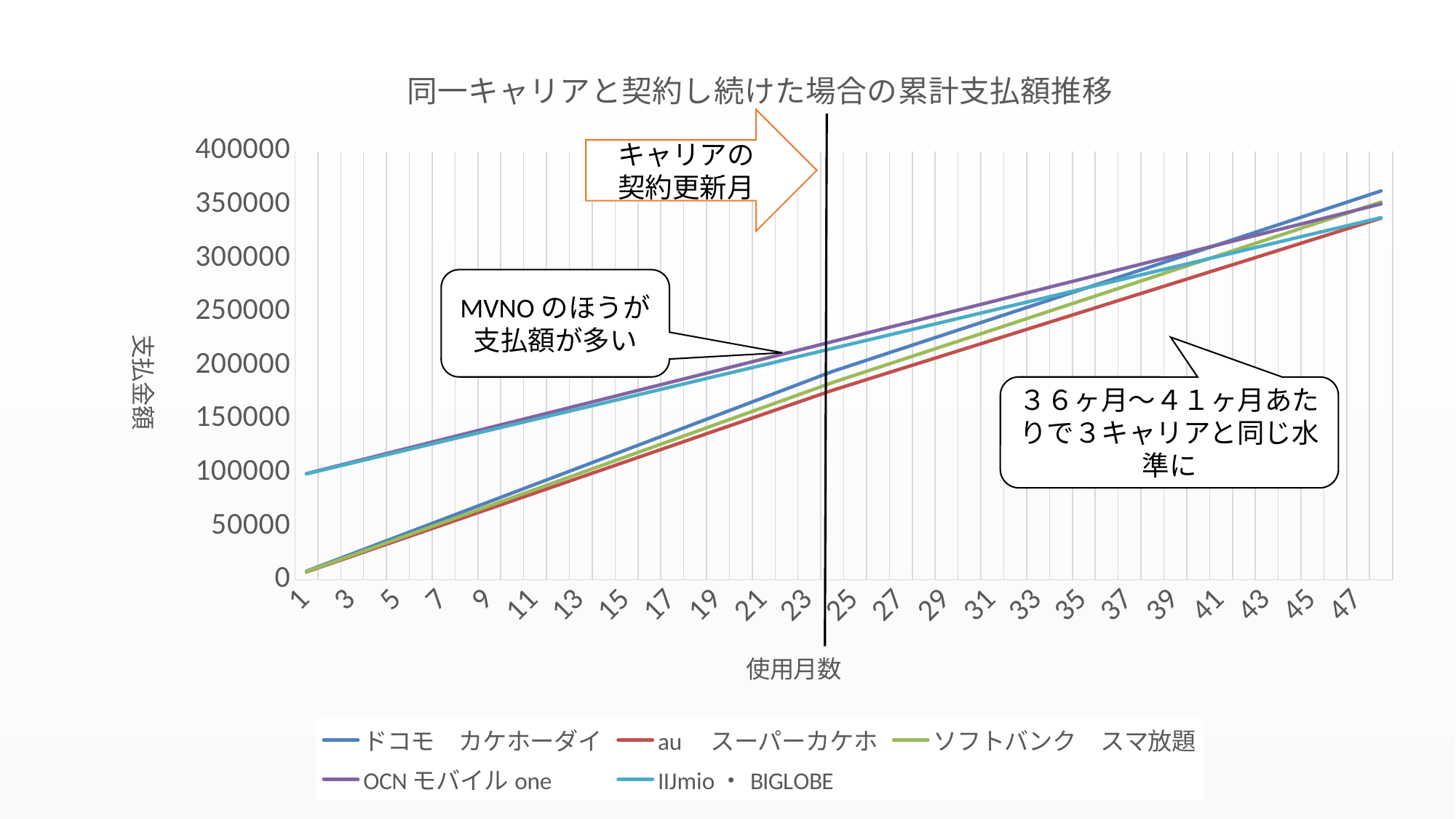

### Chart: 同一キャリアと契約し続けた場合の累計支払額推移

| Category | ドコモ　カケホーダイ | au　スーパーカケホ | ソフトバンク　スマ放題 | OCNモバイルone | IIJmio・BIGLOBE |
|---|---|---|---|---|---|
| 1 | 8100.0 | 7366.0 | 7668.0 | 99098.0 | 98832.0 |
| 2 | 16200.0 | 14732.0 | 15336.0 | 104452.0 | 103920.0 |
| 3 | 24300.0 | 22098.0 | 23004.0 | 109806.0 | 109008.0 |
| 4 | 32400.0 | 29464.0 | 30672.0 | 115160.0 | 114096.0 |
| 5 | 40500.0 | 36830.0 | 38340.0 | 120514.0 | 119184.0 |
| 6 | 48600.0 | 44196.0 | 46008.0 | 125868.0 | 124272.0 |
| 7 | 56700.0 | 51562.0 | 53676.0 | 131222.0 | 129360.0 |
| 8 | 64800.0 | 58928.0 | 61344.0 | 136576.0 | 134448.0 |
| 9 | 72900.0 | 66294.0 | 69012.0 | 141930.0 | 139536.0 |
| 10 | 81000.0 | 73660.0 | 76680.0 | 147284.0 | 144624.0 |
| 11 | 89100.0 | 81026.0 | 84348.0 | 152638.0 | 149712.0 |
| 12 | 97200.0 | 88392.0 | 92016.0 | 157992.0 | 154800.0 |
| 13 | 105300.0 | 95758.0 | 99684.0 | 163346.0 | 159888.0 |
| 14 | 113400.0 | 103124.0 | 107352.0 | 168700.0 | 164976.0 |
| 15 | 121500.0 | 110490.0 | 115020.0 | 174054.0 | 170064.0 |
| 16 | 129600.0 | 117856.0 | 122688.0 | 179408.0 | 175152.0 |
| 17 | 137700.0 | 125222.0 | 130356.0 | 184762.0 | 180240.0 |
| 18 | 145800.0 | 132588.0 | 138024.0 | 190116.0 | 185328.0 |
| 19 | 153900.0 | 139954.0 | 145692.0 | 195470.0 | 190416.0 |
| 20 | 162000.0 | 147320.0 | 153360.0 | 200824.0 | 195504.0 |
| 21 | 170100.0 | 154686.0 | 161028.0 | 206178.0 | 200592.0 |
| 22 | 178200.0 | 162052.0 | 168696.0 | 211532.0 | 205680.0 |
| 23 | 186300.0 | 169418.0 | 176364.0 | 216886.0 | 210768.0 |
| 24 | 194400.0 | 176784.0 | 184032.0 | 222240.0 | 215856.0 |
| 25 | 201420.0 | 183480.0 | 191052.0 | 227594.0 | 220944.0 |
| 26 | 208440.0 | 190176.0 | 198072.0 | 232948.0 | 226032.0 |
| 27 | 215460.0 | 196872.0 | 205092.0 | 238302.0 | 231120.0 |
| 28 | 222480.0 | 203568.0 | 212112.0 | 243656.0 | 236208.0 |
| 29 | 229500.0 | 210264.0 | 219132.0 | 249010.0 | 241296.0 |
| 30 | 236520.0 | 216960.0 | 226152.0 | 254364.0 | 246384.0 |
| 31 | 243540.0 | 223656.0 | 233172.0 | 259718.0 | 251472.0 |
| 32 | 250560.0 | 230352.0 | 240192.0 | 265072.0 | 256560.0 |
| 33 | 257580.0 | 237048.0 | 247212.0 | 270426.0 | 261648.0 |
| 34 | 264600.0 | 243744.0 | 254232.0 | 275780.0 | 266736.0 |
| 35 | 271620.0 | 250440.0 | 261252.0 | 281134.0 | 271824.0 |
| 36 | 278640.0 | 257136.0 | 268272.0 | 286488.0 | 276912.0 |
| 37 | 285660.0 | 263832.0 | 275292.0 | 291842.0 | 282000.0 |
| 38 | 292680.0 | 270528.0 | 282312.0 | 297196.0 | 287088.0 |
| 39 | 299700.0 | 277224.0 | 289332.0 | 302550.0 | 292176.0 |
| 40 | 306720.0 | 283920.0 | 296352.0 | 307904.0 | 297264.0 |
| 41 | 313740.0 | 290616.0 | 303372.0 | 313258.0 | 302352.0 |
| 42 | 320760.0 | 297312.0 | 310392.0 | 318612.0 | 307440.0 |
| 43 | 327780.0 | 304008.0 | 317412.0 | 323966.0 | 312528.0 |
| 44 | 334800.0 | 310704.0 | 324432.0 | 329320.0 | 317616.0 |
| 45 | 341820.0 | 317400.0 | 331452.0 | 334674.0 | 322704.0 |
| 46 | 348840.0 | 324096.0 | 338472.0 | 340028.0 | 327792.0 |
| 47 | 355860.0 | 330792.0 | 345492.0 | 345382.0 | 332880.0 |
| 48 | 362880.0 | 337488.0 | 352512.0 | 350736.0 | 337968.0 |
キャリアの
契約更新月
MVNOのほうが
支払額が多い
３６ヶ月～４１ヶ月あたりで３キャリアと同じ水準に